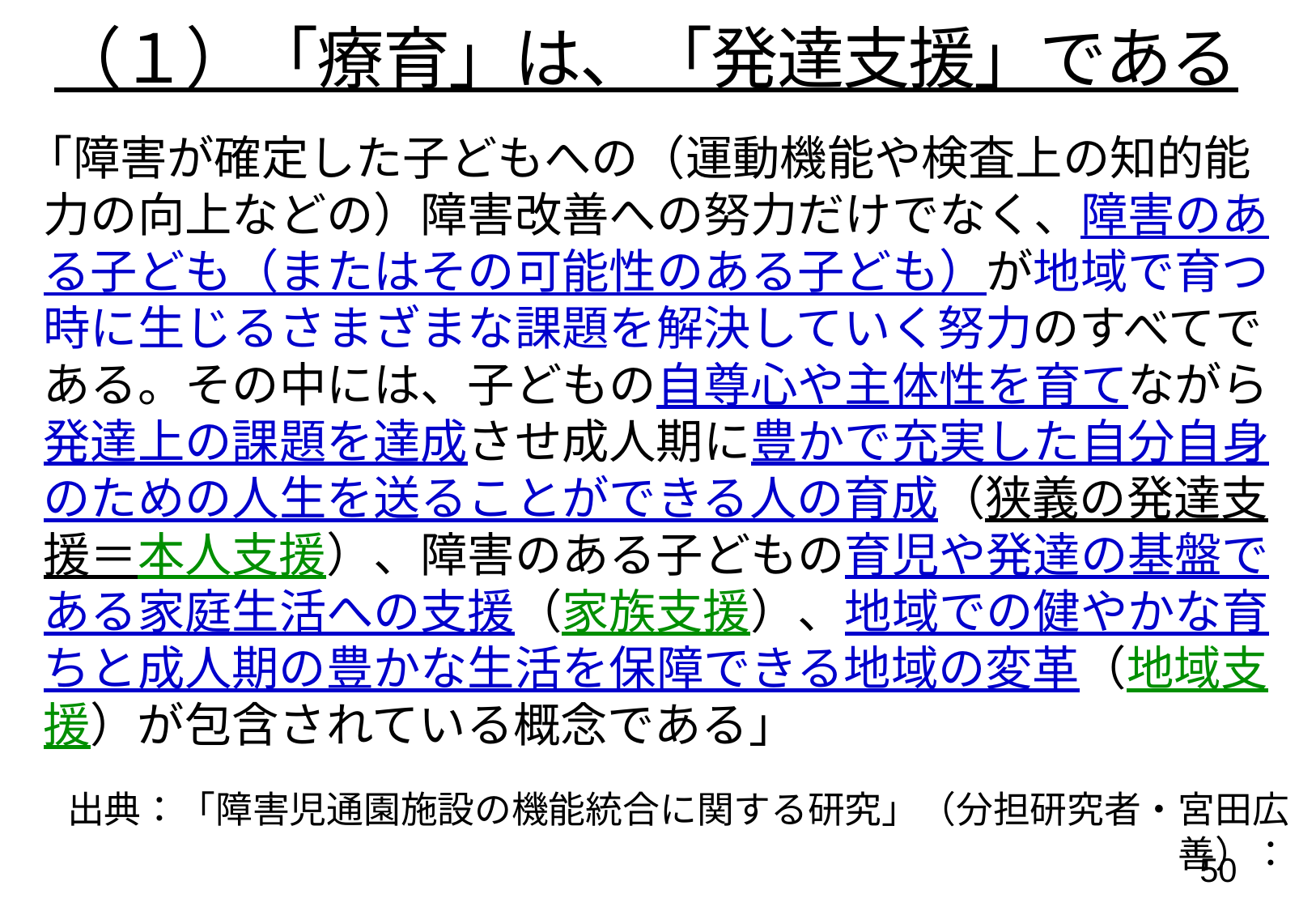

（１）「療育」は、「発達支援」である
「障害が確定した子どもへの（運動機能や検査上の知的能力の向上などの）障害改善への努力だけでなく、障害のある子ども（またはその可能性のある子ども）が地域で育つ時に生じるさまざまな課題を解決していく努力のすべてである。その中には、子どもの自尊心や主体性を育てながら発達上の課題を達成させ成人期に豊かで充実した自分自身のための人生を送ることができる人の育成（狭義の発達支援＝本人支援）、障害のある子どもの育児や発達の基盤である家庭生活への支援（家族支援）、地域での健やかな育ちと成人期の豊かな生活を保障できる地域の変革（地域支援）が包含されている概念である」

出典：「障害児通園施設の機能統合に関する研究」（分担研究者・宮田広善）：

50